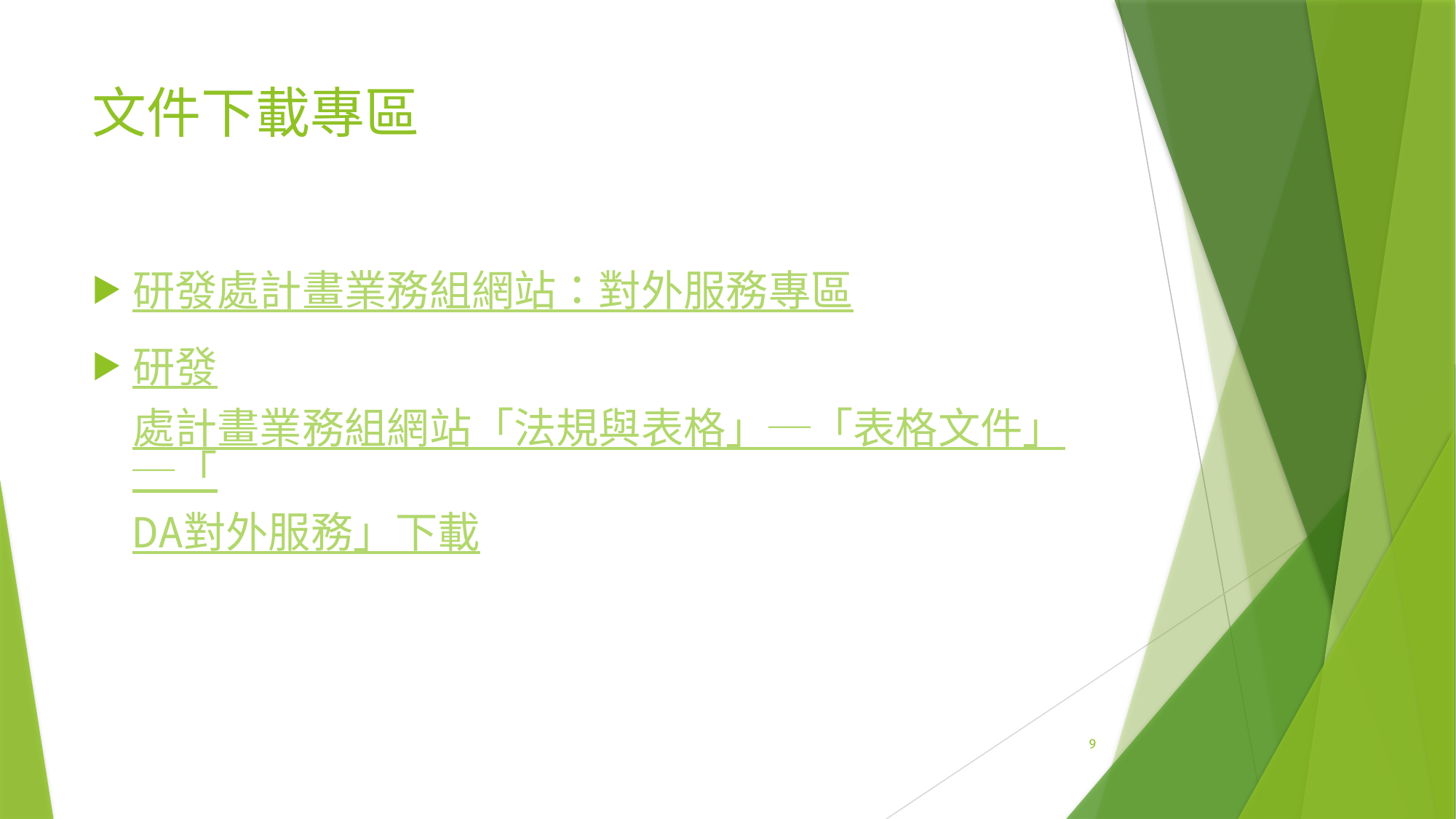

# 文件下載專區
研發處計畫業務組網站：對外服務專區
研發處計畫業務組網站「法規與表格」─「表格文件」─「DA對外服務」下載

9